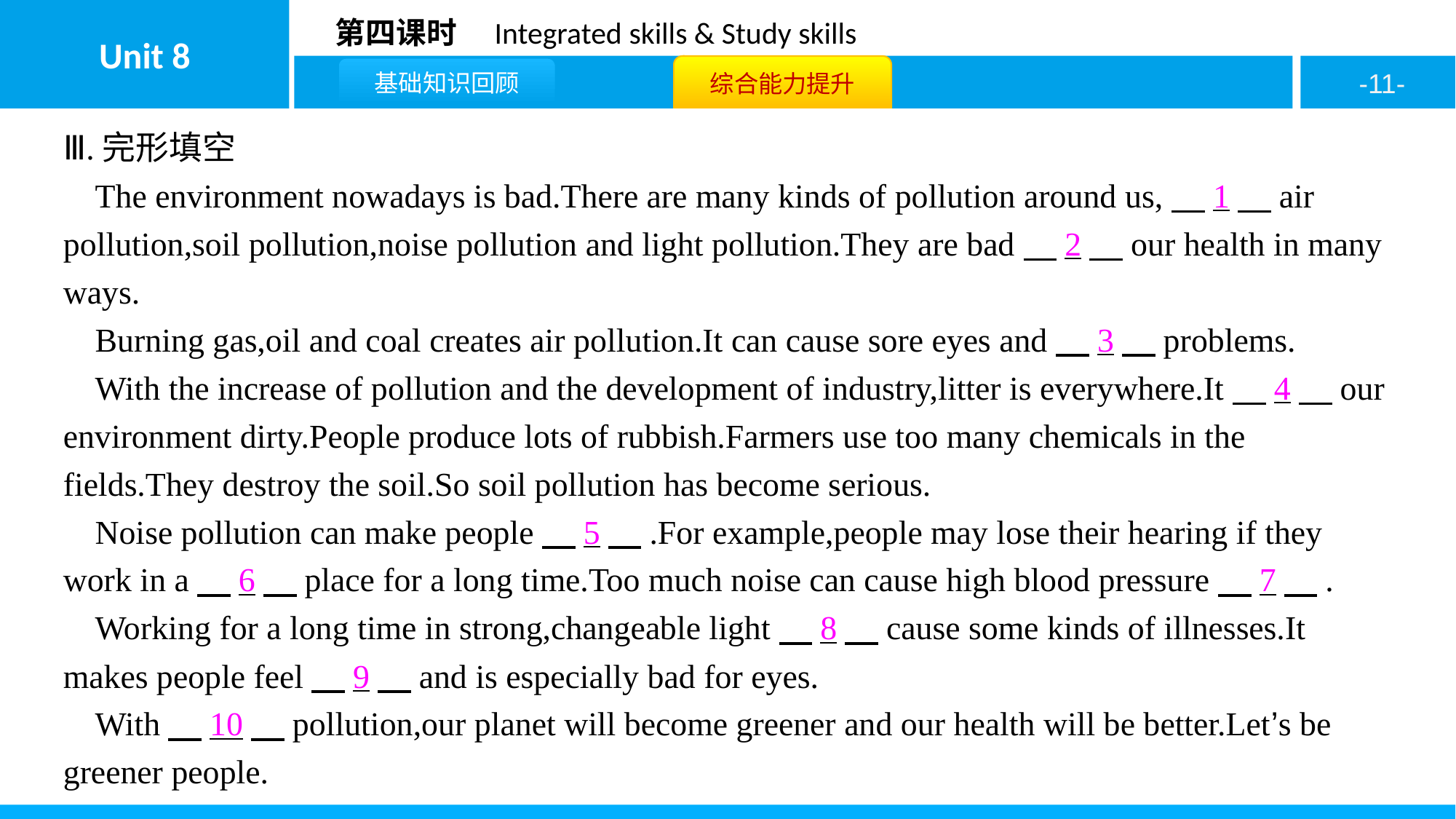

Ⅲ.完形填空
The environment nowadays is bad.There are many kinds of pollution around us,　1　air pollution,soil pollution,noise pollution and light pollution.They are bad　2　our health in many ways.
Burning gas,oil and coal creates air pollution.It can cause sore eyes and　3　problems.
With the increase of pollution and the development of industry,litter is everywhere.It　4　our environment dirty.People produce lots of rubbish.Farmers use too many chemicals in the fields.They destroy the soil.So soil pollution has become serious.
Noise pollution can make people　5　.For example,people may lose their hearing if they work in a　6　place for a long time.Too much noise can cause high blood pressure　7　.
Working for a long time in strong,changeable light　8　cause some kinds of illnesses.It makes people feel　9　and is especially bad for eyes.
With　10　pollution,our planet will become greener and our health will be better.Let’s be greener people.